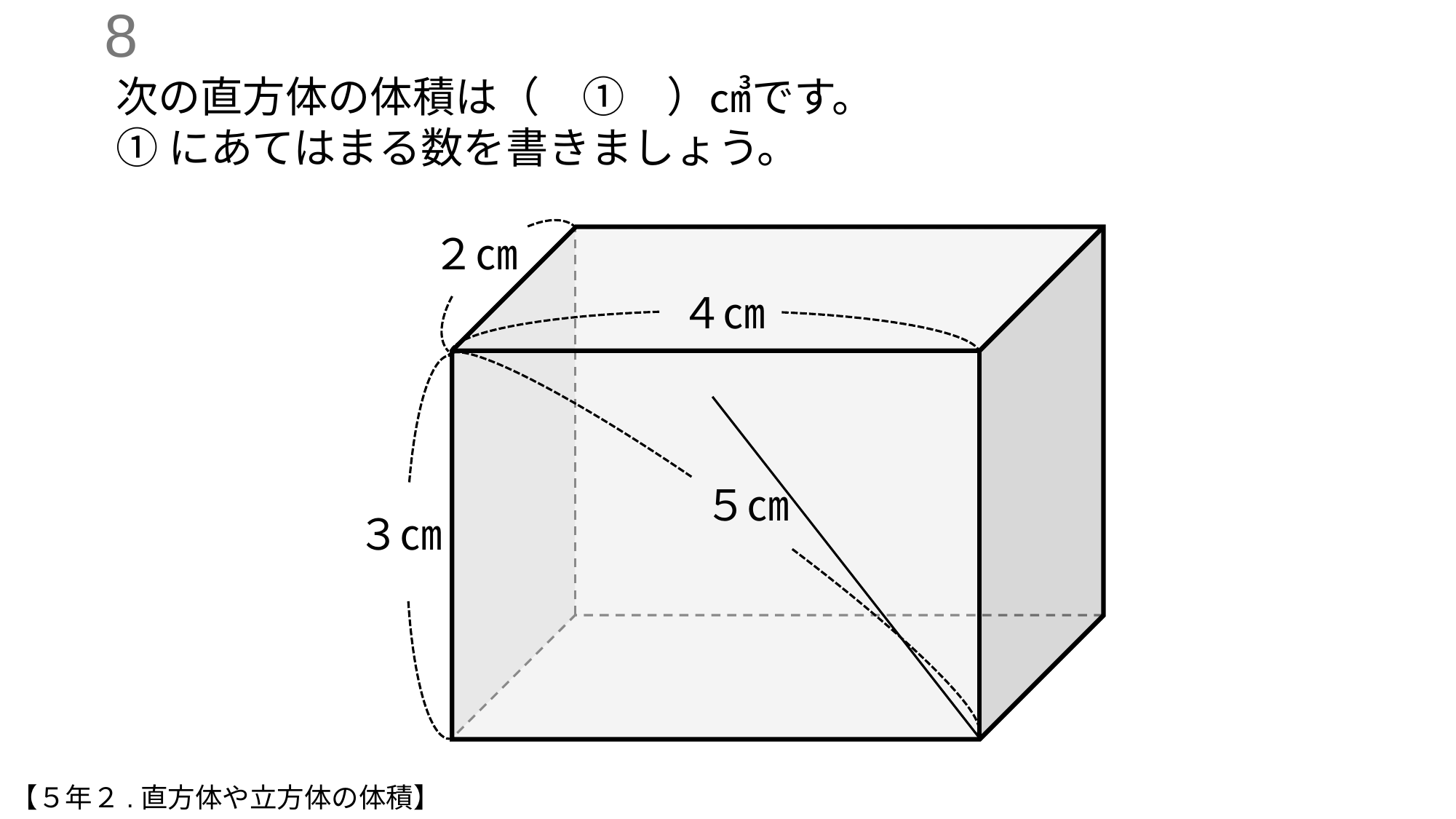

8
次の直方体の体積は（　①　）㎤です。
①にあてはまる数を書きましょう。
２㎝

４㎝

５㎝

３㎝

【５年２.直方体や立方体の体積】